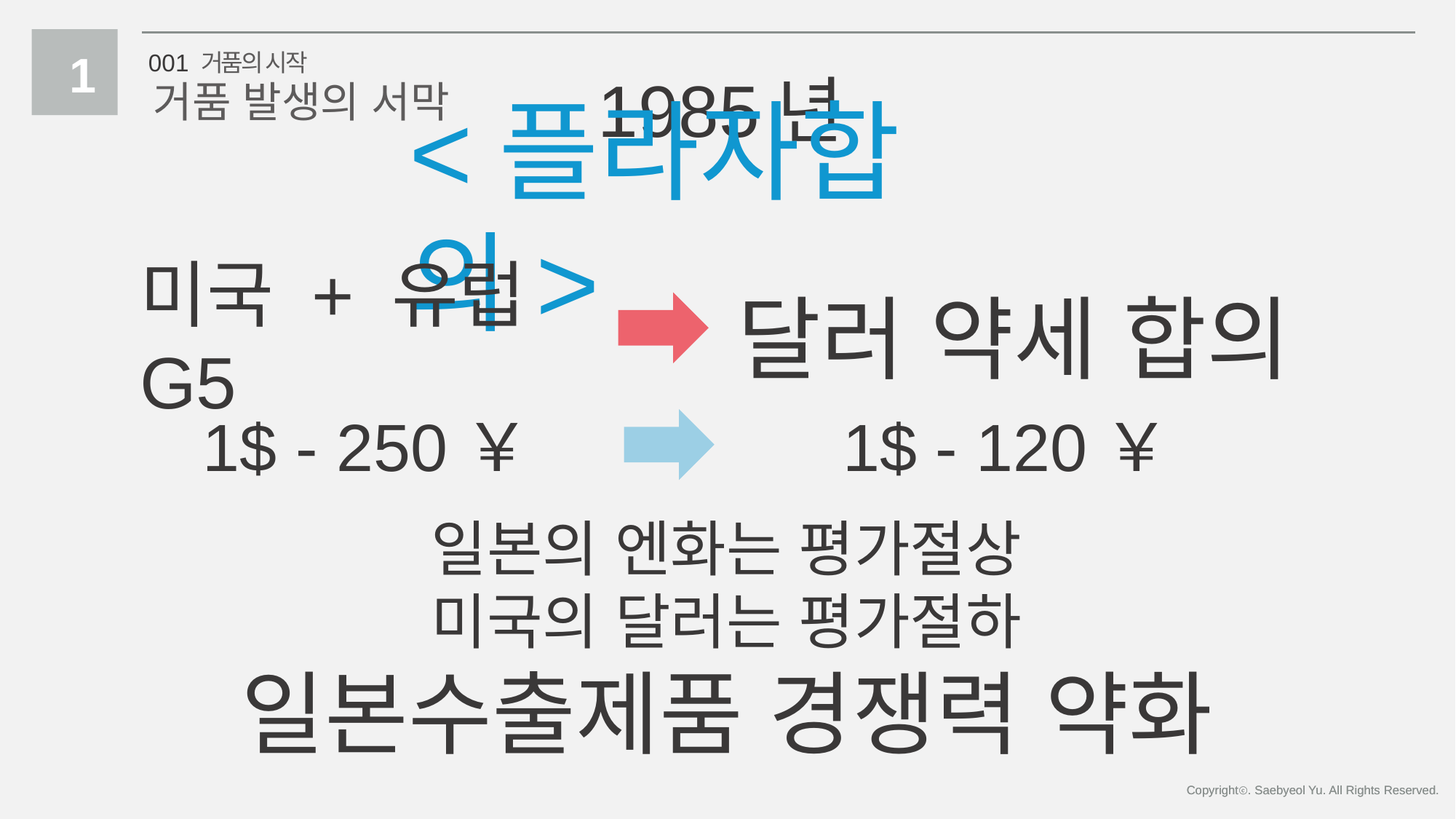

1
001 거품의 시작
1985년
거품 발생의 서막
<플라자합의>
달러 약세 합의
미국 + 유럽G5

 1$ - 120￥
1$ - 250￥

일본의 엔화는 평가절상
미국의 달러는 평가절하
일본수출제품 경쟁력 약화
Copyrightⓒ. Saebyeol Yu. All Rights Reserved.